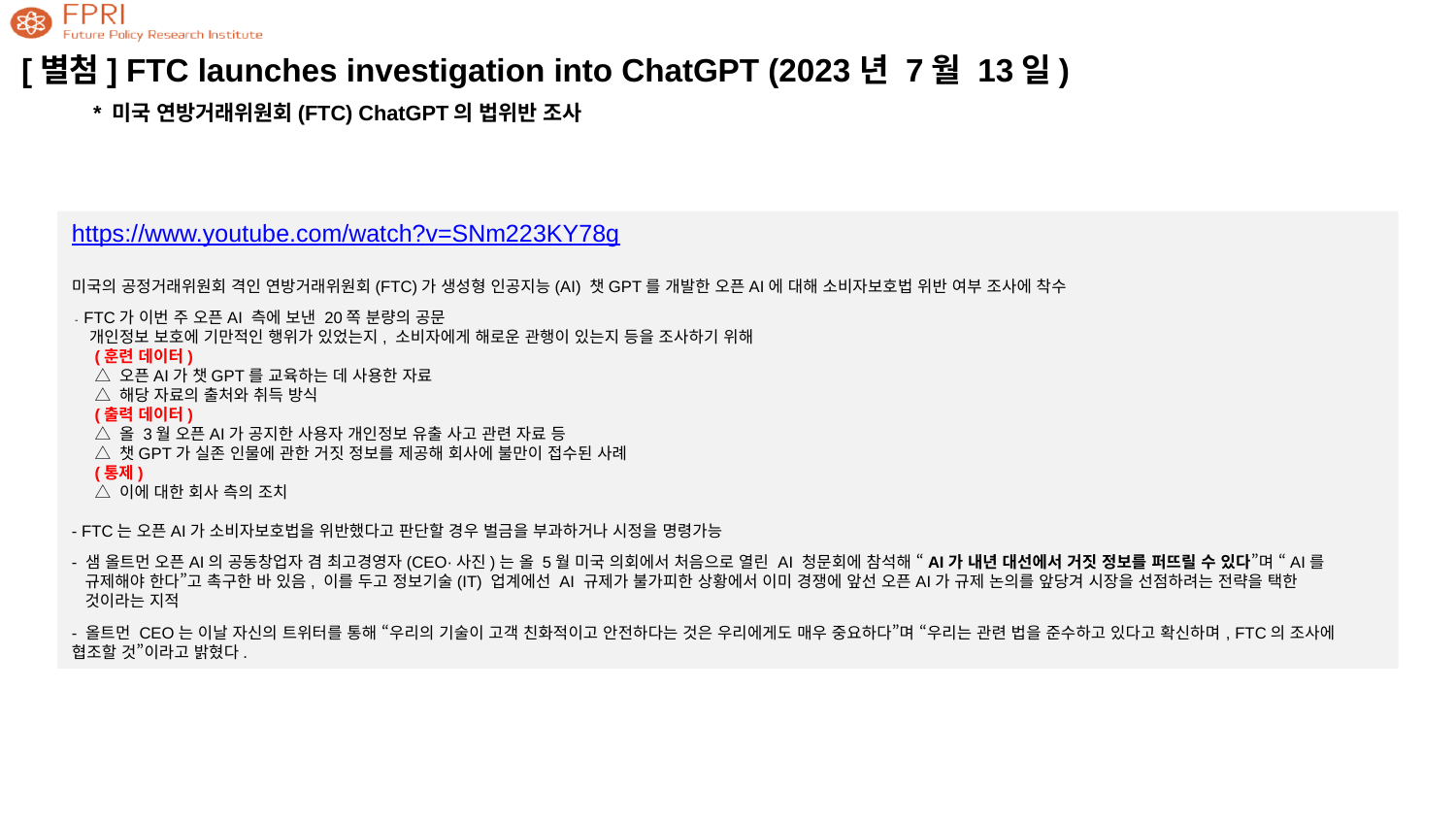

[별첨] FTC launches investigation into ChatGPT (2023년 7월 13일)
        * 미국 연방거래위원회(FTC) ChatGPT의 법위반 조사
https://www.youtube.com/watch?v=SNm223KY78g

미국의 공정거래위원회 격인 연방거래위원회(FTC)가 생성형 인공지능(AI) 챗GPT를 개발한 오픈AI에 대해 소비자보호법 위반 여부 조사에 착수
 -  FTC가 이번 주 오픈AI 측에 보낸 20쪽 분량의 공문
   개인정보 보호에 기만적인 행위가 있었는지, 소비자에게 해로운 관행이 있는지 등을 조사하기 위해
     (훈련 데이터)
     △ 오픈AI가 챗GPT를 교육하는 데 사용한 자료
     △ 해당 자료의 출처와 취득 방식
     (출력 데이터)
     △ 올 3월 오픈AI가 공지한 사용자 개인정보 유출 사고 관련 자료 등
     △ 챗GPT가 실존 인물에 관한 거짓 정보를 제공해 회사에 불만이 접수된 사례
     (통제)
     △ 이에 대한 회사 측의 조치

- FTC는 오픈AI가 소비자보호법을 위반했다고 판단할 경우 벌금을 부과하거나 시정을 명령가능
- 샘 올트먼 오픈AI의 공동창업자 겸 최고경영자(CEO·사진)는 올 5월 미국 의회에서 처음으로 열린 AI 청문회에 참석해 “AI가 내년 대선에서 거짓 정보를 퍼뜨릴 수 있다”며 “AI를
  규제해야 한다”고 촉구한 바 있음, 이를 두고 정보기술(IT) 업계에선 AI 규제가 불가피한 상황에서 이미 경쟁에 앞선 오픈AI가 규제 논의를 앞당겨 시장을 선점하려는 전략을 택한
  것이라는 지적
- 올트먼 CEO는 이날 자신의 트위터를 통해 “우리의 기술이 고객 친화적이고 안전하다는 것은 우리에게도 매우 중요하다”며 “우리는 관련 법을 준수하고 있다고 확신하며, FTC의 조사에 협조할 것”이라고 밝혔다.